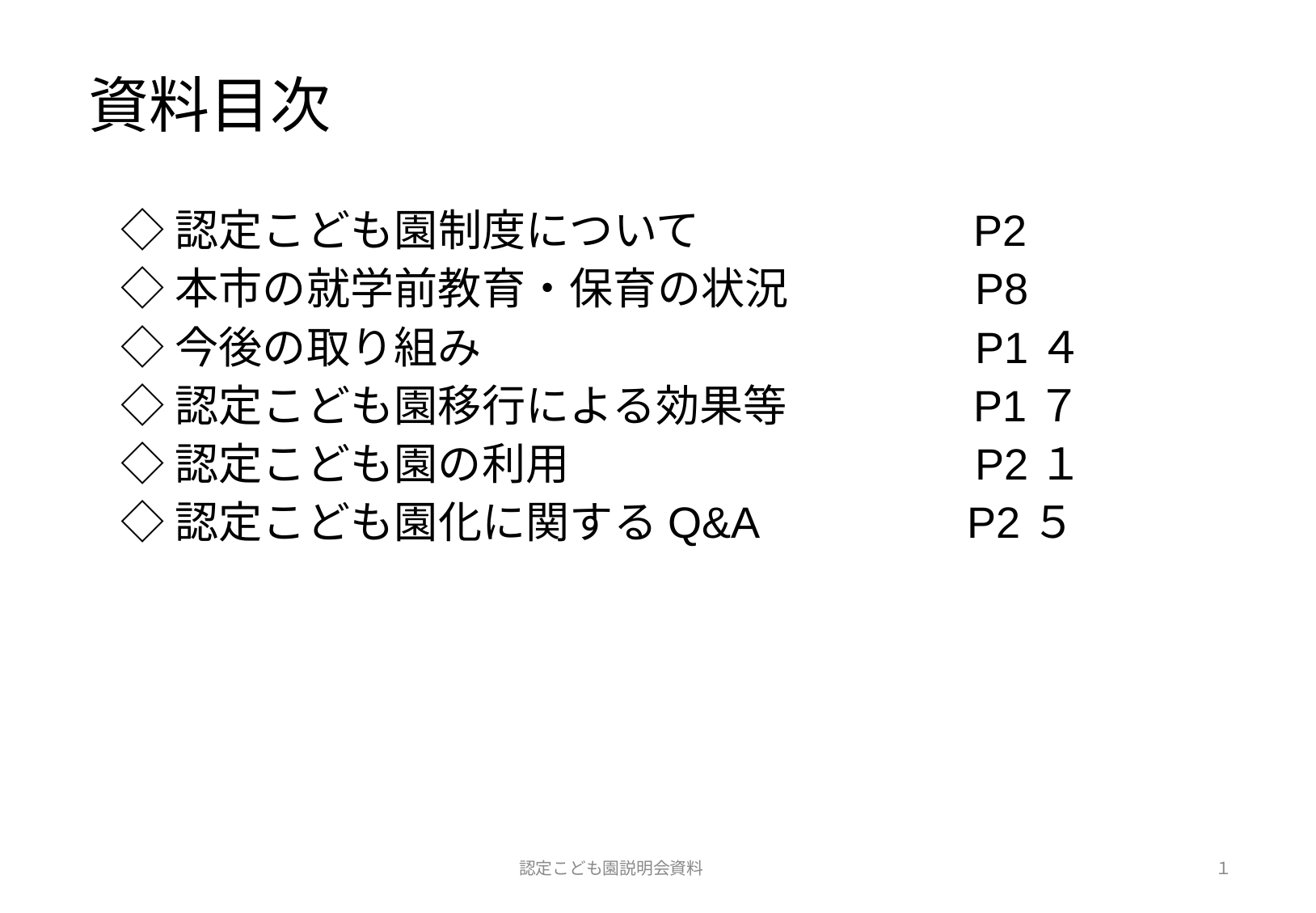

資料目次
◇認定こども園制度について　　　　　　P2
◇本市の就学前教育・保育の状況　　　　P8
◇今後の取り組み　　　　　　　　　　　P1４
◇認定こども園移行による効果等　　　　P1７
◇認定こども園の利用　　　　　　　　　P2１
◇認定こども園化に関するQ&A  　　　   P2５
認定こども園説明会資料
１